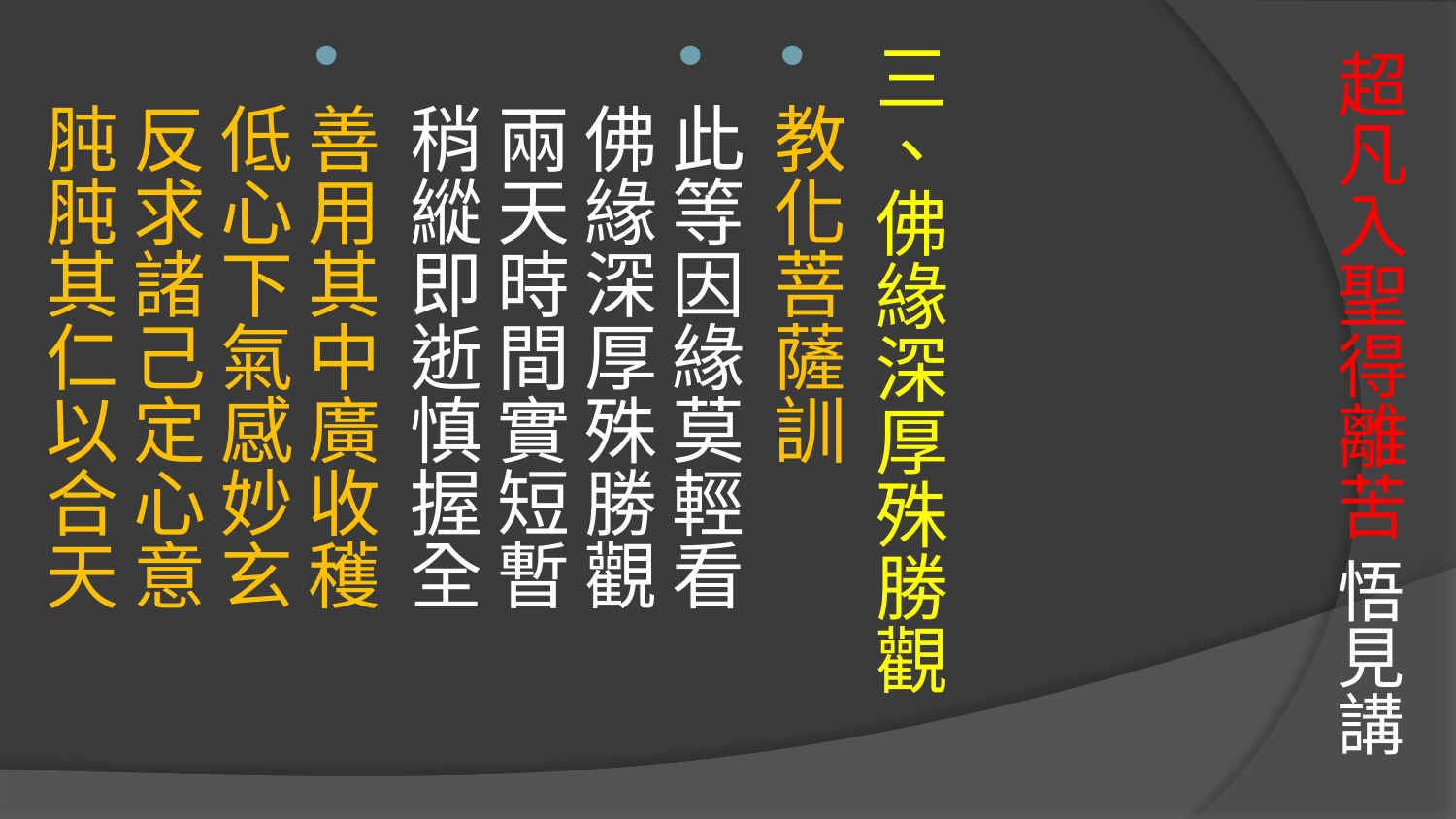

# 超凡入聖得離苦 悟見講
三、佛緣深厚殊勝觀
教化菩薩訓
此等因緣莫輕看　  佛緣深厚殊勝觀
兩天時間實短暫　  稍縱即逝慎握全
善用其中廣收穫　    低心下氣感妙玄
反求諸己定心意　  肫肫其仁以合天